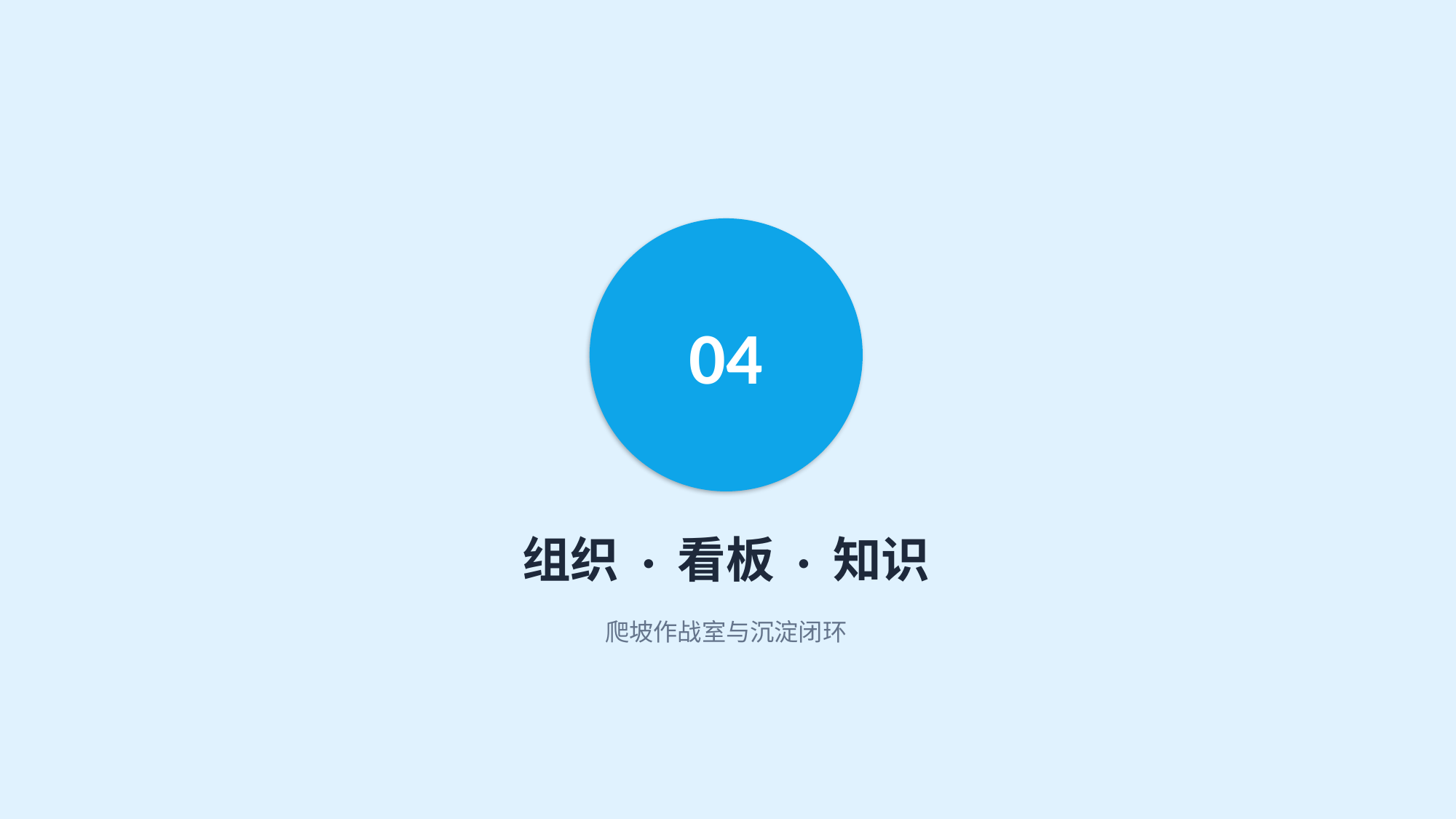

04
组织 · 看板 · 知识
爬坡作战室与沉淀闭环